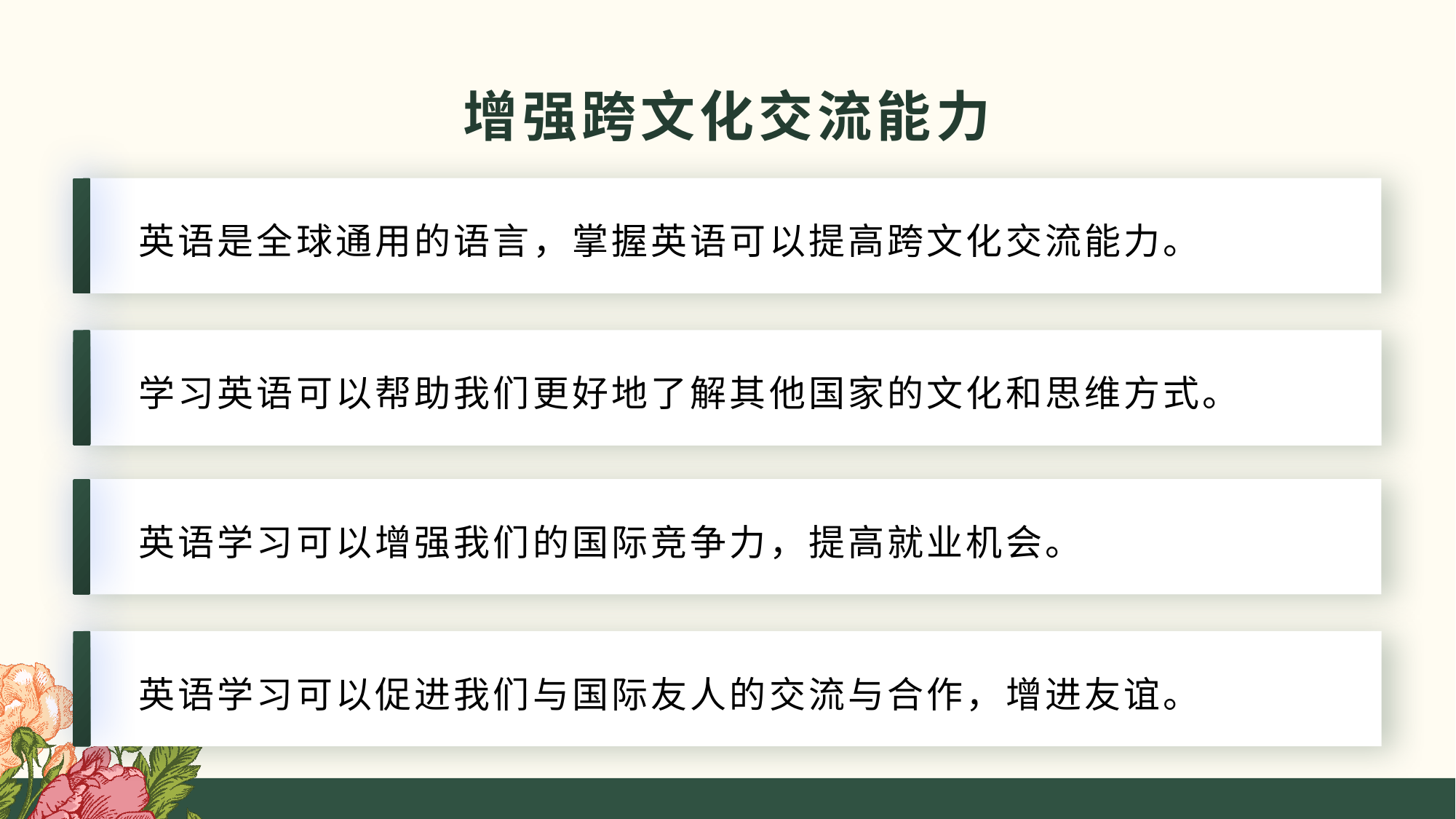

增强跨文化交流能力
英语是全球通用的语言，掌握英语可以提高跨文化交流能力。

学习英语可以帮助我们更好地了解其他国家的文化和思维方式。

英语学习可以增强我们的国际竞争力，提高就业机会。

英语学习可以促进我们与国际友人的交流与合作，增进友谊。